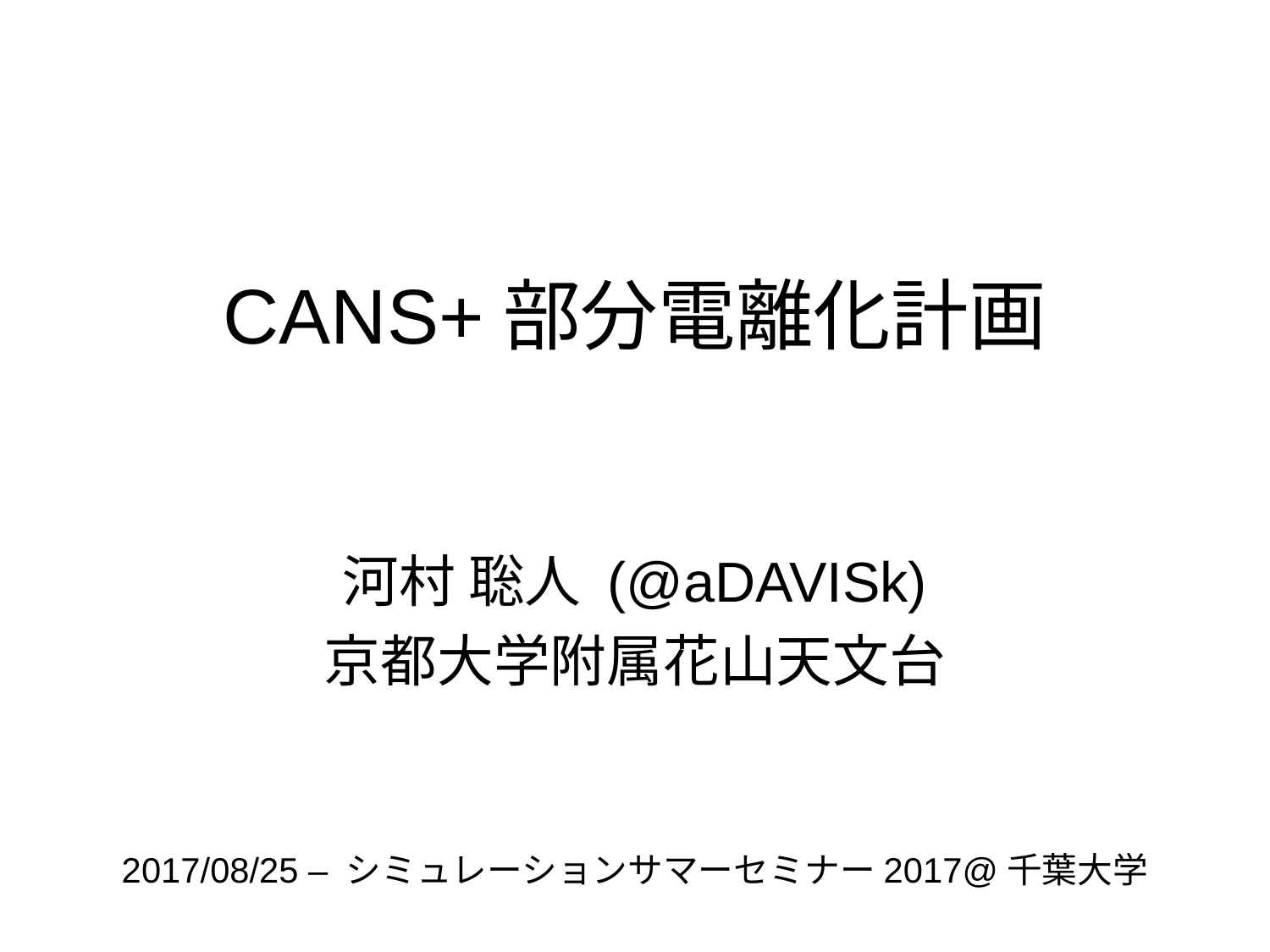

# CANS+部分電離化計画
河村 聡人 (@aDAVISk)
京都大学附属花山天文台

2017/08/25 – シミュレーションサマーセミナー2017@千葉大学